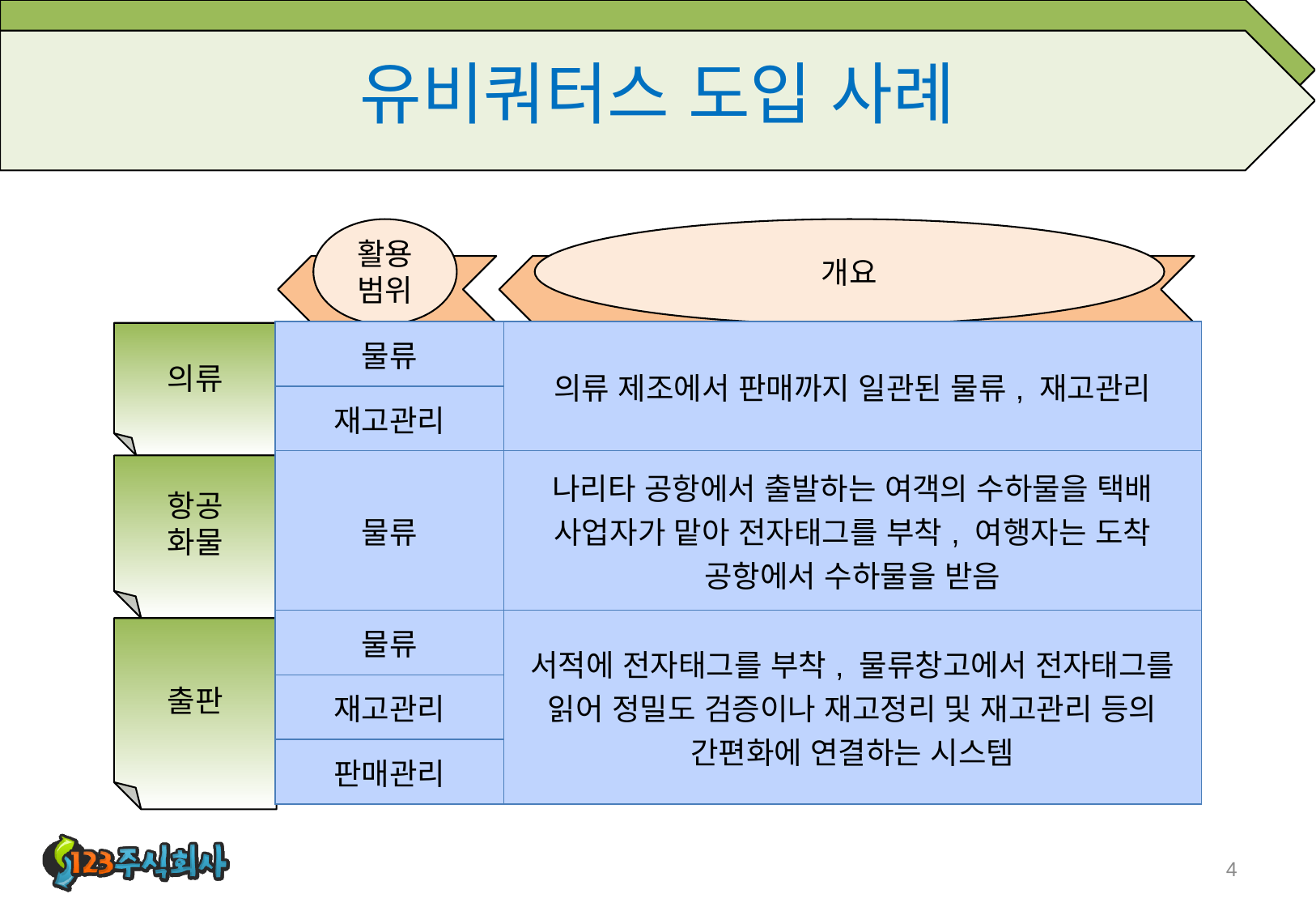

# 유비쿼터스 도입 사례
활용범위
개요

| 물류 | 의류 제조에서 판매까지 일관된 물류, 재고관리 |
| --- | --- |
| 재고관리 |  |
| 물류 | 나리타 공항에서 출발하는 여객의 수하물을 택배 사업자가 맡아 전자태그를 부착, 여행자는 도착 공항에서 수하물을 받음 |
| 물류 | 서적에 전자태그를 부착, 물류창고에서 전자태그를 읽어 정밀도 검증이나 재고정리 및 재고관리 등의 간편화에 연결하는 시스템 |
| 재고관리 |  |
| 판매관리 |  |
의류
항공
화물
출판
4